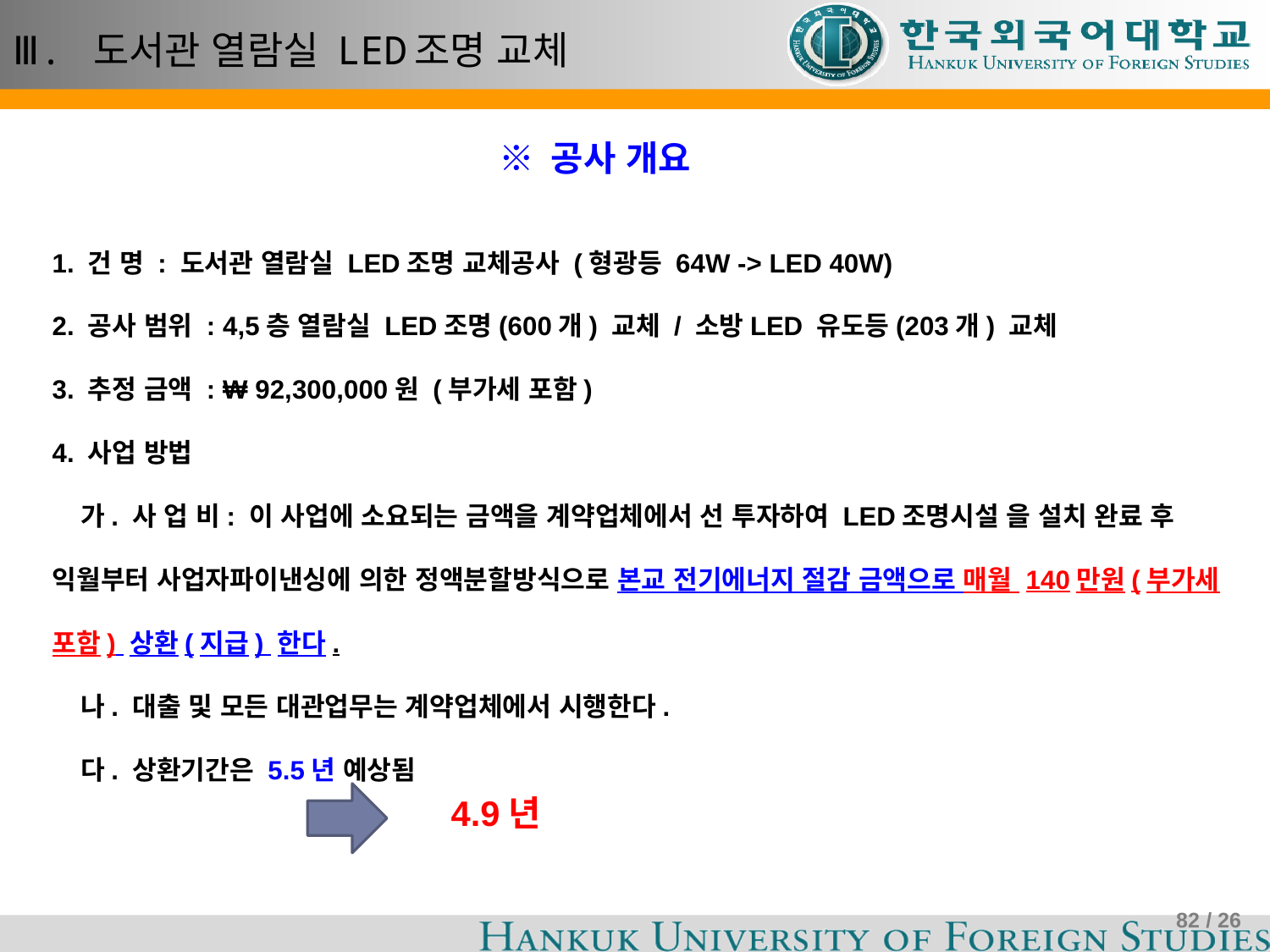

# Ⅲ. 도서관 열람실 LED조명 교체

※ 공사 개요
1. 건 명 : 도서관 열람실 LED조명 교체공사 (형광등 64W -> LED 40W)
2. 공사 범위 : 4,5층 열람실 LED조명(600개) 교체 / 소방LED 유도등(203개) 교체
3. 추정 금액 : ₩ 92,300,000원 (부가세 포함)
4. 사업 방법
   가. 사 업 비: 이 사업에 소요되는 금액을 계약업체에서 선 투자하여 LED조명시설 을 설치 완료 후 익월부터 사업자파이낸싱에 의한 정액분할방식으로 본교 전기에너지 절감 금액으로 매월 140만원(부가세 포함) 상환(지급) 한다.
   나. 대출 및 모든 대관업무는 계약업체에서 시행한다.
   다. 상환기간은 5.5년 예상됨

4.9년
82 / 26